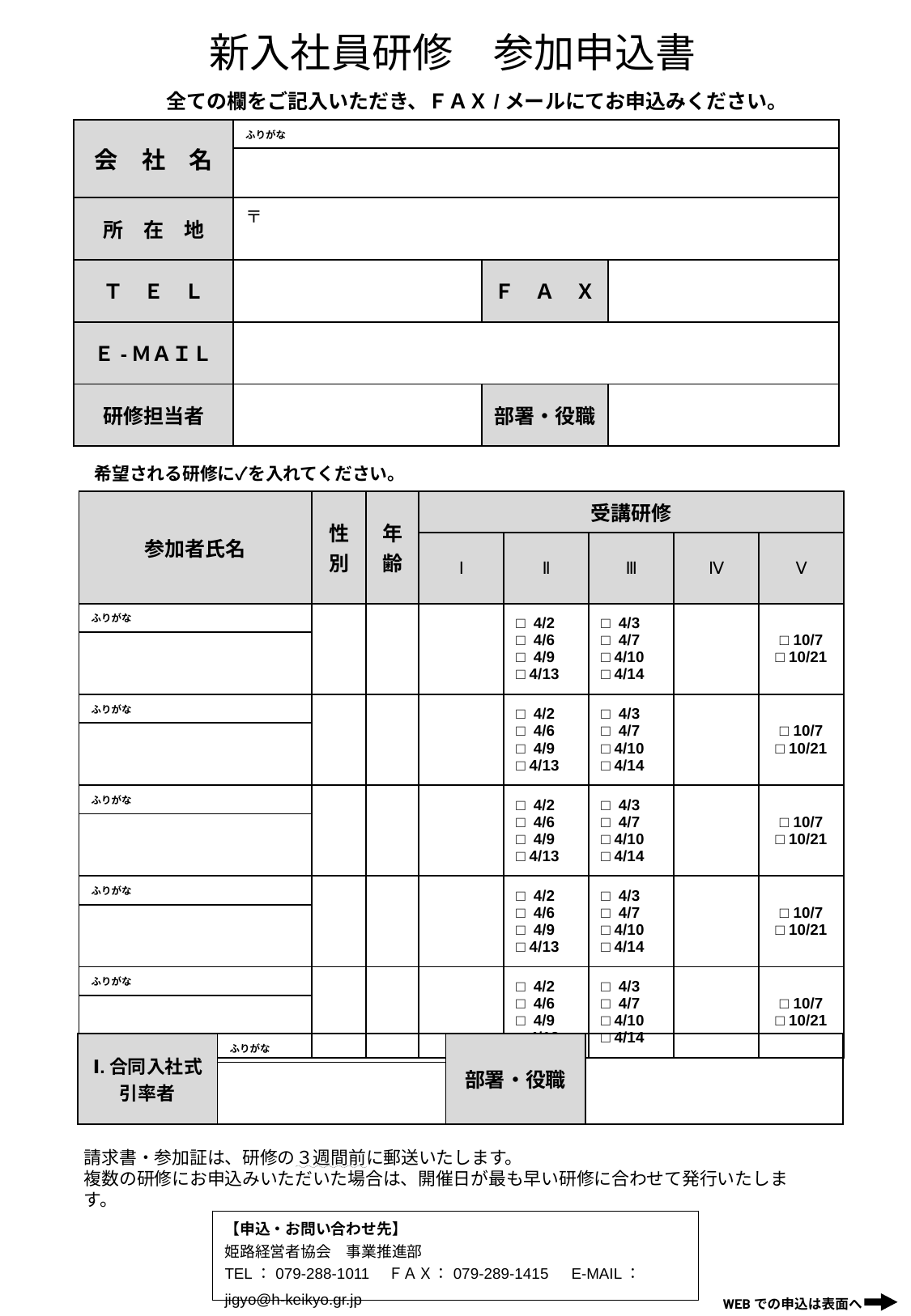

新入社員研修　参加申込書
全ての欄をご記入いただき、ＦＡＸ/メールにてお申込みください。
| 会　社　名 | ふりがな |  |  |
| --- | --- | --- | --- |
|  |  |  |  |
| 所　在　地 | 〒 |  |  |
| Ｔ　Ｅ　Ｌ |  | Ｆ　Ａ　Ｘ |  |
| Ｅ-ＭＡＩＬ |  |  |  |
| 研修担当者 |  | 部署・役職 |  |
希望される研修に✓を入れてください。
| 参加者氏名 | 性別 | 年齢 | 受講研修 |  |  |  |  |
| --- | --- | --- | --- | --- | --- | --- | --- |
|  |  |  | Ⅰ | Ⅱ | Ⅲ | Ⅳ | Ⅴ |
| ふりがな |  |  |  | □ 4/2 □ 4/6 □ 4/9 □ 4/13 | □ 4/3 □ 4/7 □ 4/10 □ 4/14 |  | □ 10/7 □ 10/21 |
|  |  |  |  |  |  |  |  |
| ふりがな |  |  |  | □ 4/2 □ 4/6 □ 4/9 □ 4/13 | □ 4/3 □ 4/7 □ 4/10 □ 4/14 |  | □ 10/7 □ 10/21 |
|  |  |  |  |  |  |  |  |
| ふりがな |  |  |  | □ 4/2 □ 4/6 □ 4/9 □ 4/13 | □ 4/3 □ 4/7 □ 4/10 □ 4/14 |  | □ 10/7 □ 10/21 |
|  |  |  |  |  |  |  |  |
| ふりがな |  |  |  | □ 4/2 □ 4/6 □ 4/9 □ 4/13 | □ 4/3 □ 4/7 □ 4/10 □ 4/14 |  | □ 10/7 □ 10/21 |
|  |  |  |  |  |  |  |  |
| ふりがな |  |  |  | □ 4/2 □ 4/6 □ 4/9 □ 4/13 | □ 4/3 □ 4/7 □ 4/10 □ 4/14 |  | □ 10/7 □ 10/21 |
|  |  |  |  |  |  |  |  |
| Ⅰ.合同入社式 引率者 | ふりがな | 部署・役職 |  |
| --- | --- | --- | --- |
|  |  |  |  |
請求書・参加証は、研修の３週間前に郵送いたします。
複数の研修にお申込みいただいた場合は、開催日が最も早い研修に合わせて発行いたします。
| 【申込・お問い合わせ先】 姫路経営者協会　事業推進部 TEL：079-288-1011　ＦＡＸ：079-289-1415　E-MAIL：jigyo@h-keikyo.gr.jp |
| --- |
WEBでの申込は表面へ